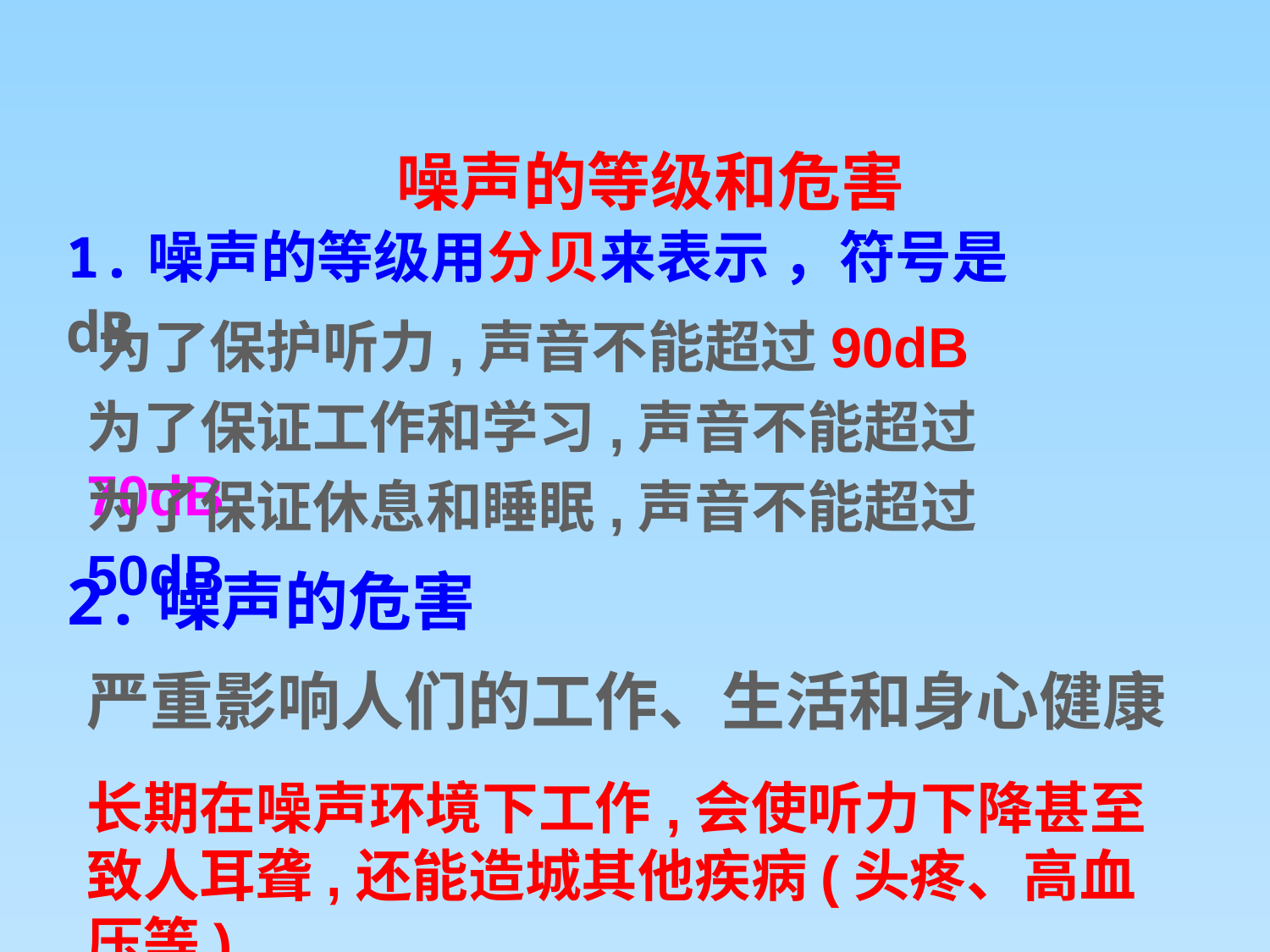

噪声的等级和危害
1.噪声的等级用分贝来表示 ，符号是dB
为了保护听力,声音不能超过90dB
为了保证工作和学习,声音不能超过70dB
为了保证休息和睡眠,声音不能超过50dB
2.噪声的危害
严重影响人们的工作、生活和身心健康
长期在噪声环境下工作,会使听力下降甚至致人耳聋,还能造城其他疾病(头疼、高血压等)